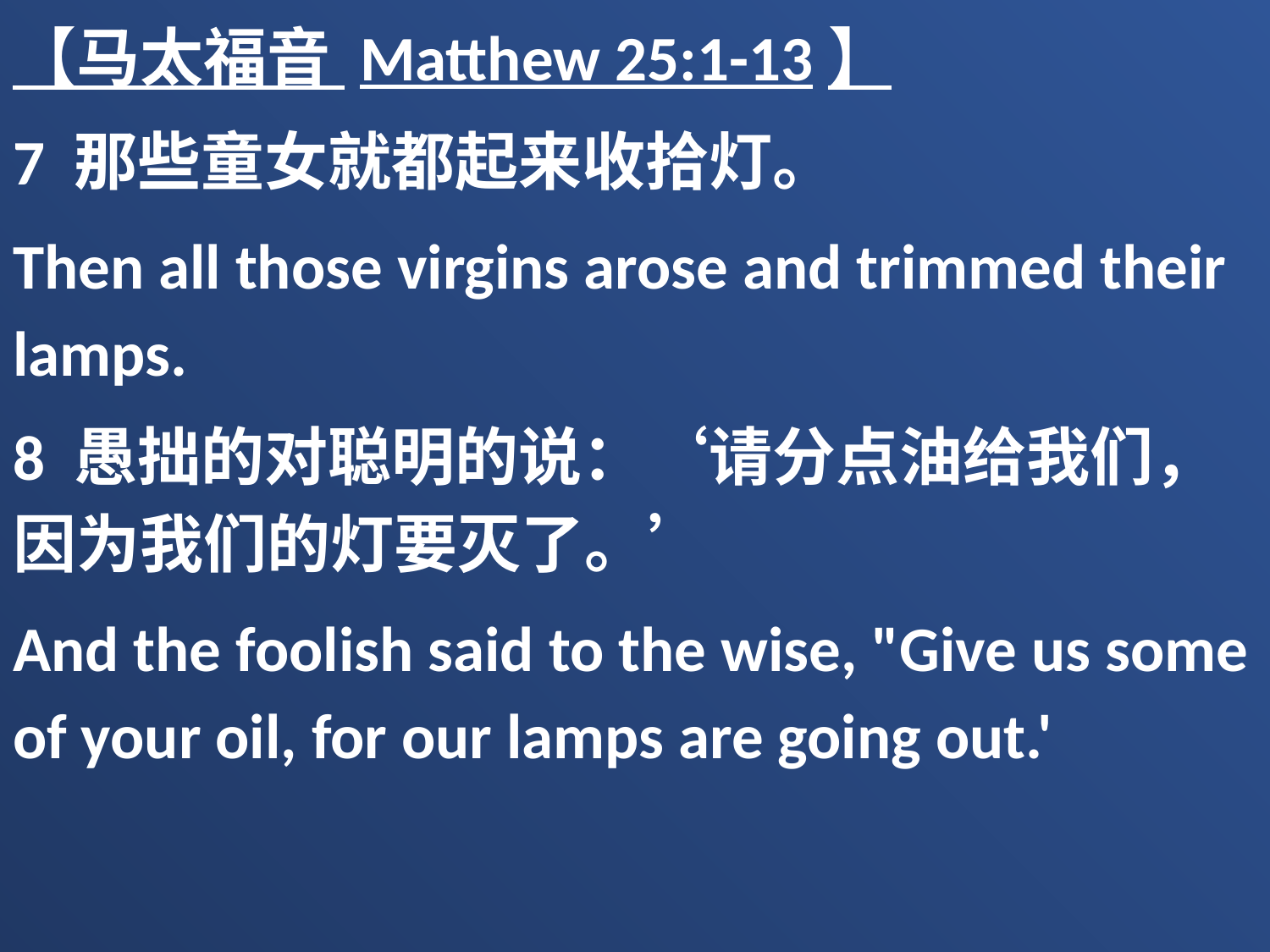

【马太福音 Matthew 25:1-13】
7 那些童女就都起来收拾灯。
Then all those virgins arose and trimmed their lamps.
8 愚拙的对聪明的说：‘请分点油给我们，因为我们的灯要灭了。’
And the foolish said to the wise, "Give us some of your oil, for our lamps are going out.'